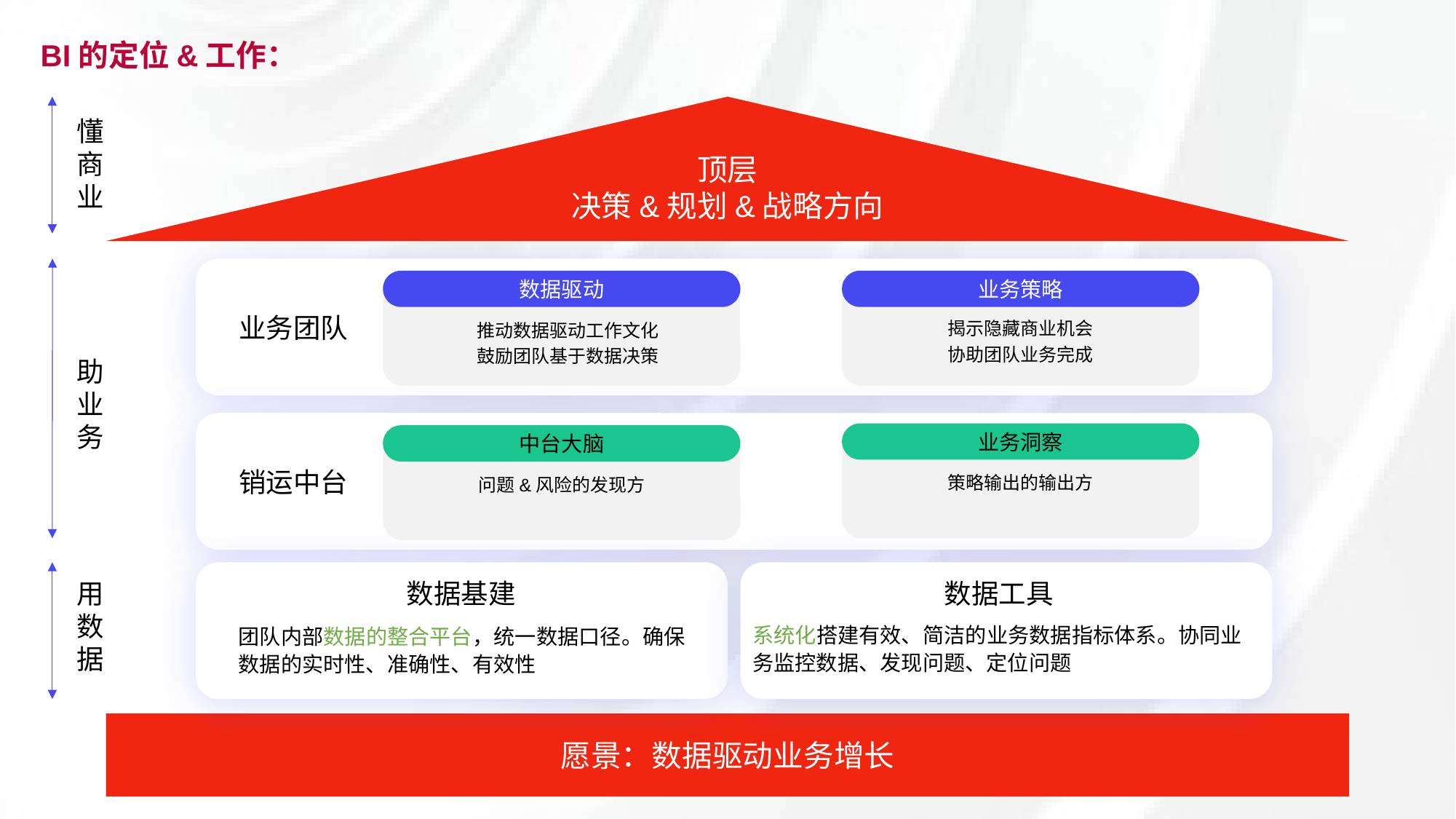

BI的定位&工作：
顶层
决策&规划&战略方向

懂
商
业

  推动数据驱动工作文化
  鼓励团队基于数据决策

揭示隐藏商业机会
协助团队业务完成
数据驱动
业务策略
业务团队
助
业
务

策略输出的输出方
业务洞察
问题&风险的发现方
中台大脑
销运中台

用
数
据
数据基建
数据工具
系统化搭建有效、简洁的业务数据指标体系。协同业务监控数据、发现问题、定位问题
团队内部数据的整合平台，统一数据口径。确保数据的实时性、准确性、有效性
愿景：数据驱动业务增长